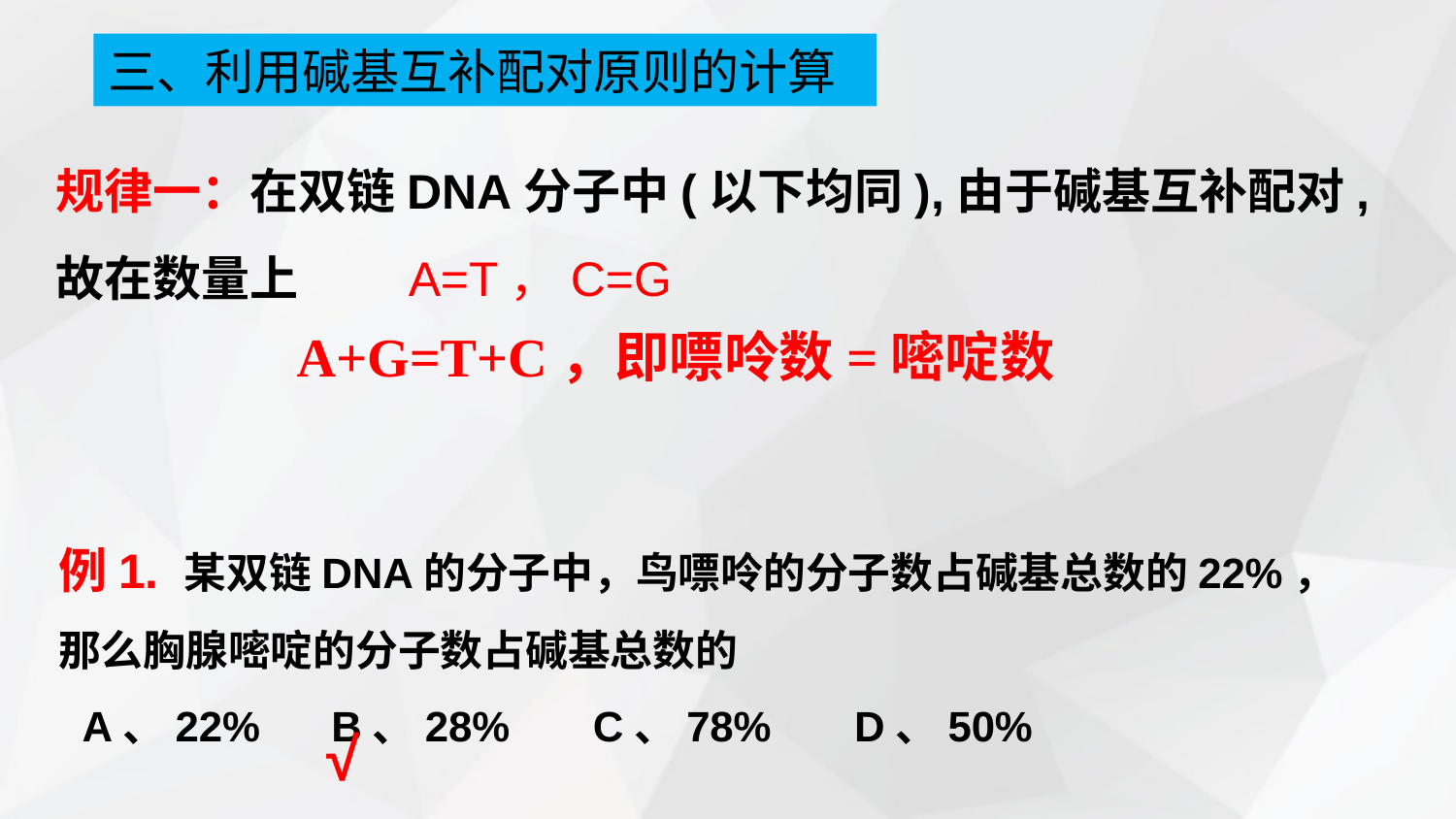

三、利用碱基互补配对原则的计算
规律一：在双链DNA分子中(以下均同),由于碱基互补配对, 故在数量上         A=T，C=G
A+G=T+C，即嘌呤数=嘧啶数
例1. 某双链DNA的分子中，鸟嘌呤的分子数占碱基总数的22%，那么胸腺嘧啶的分子数占碱基总数的
  A、22%      B、28%       C、78%       D、50%
√